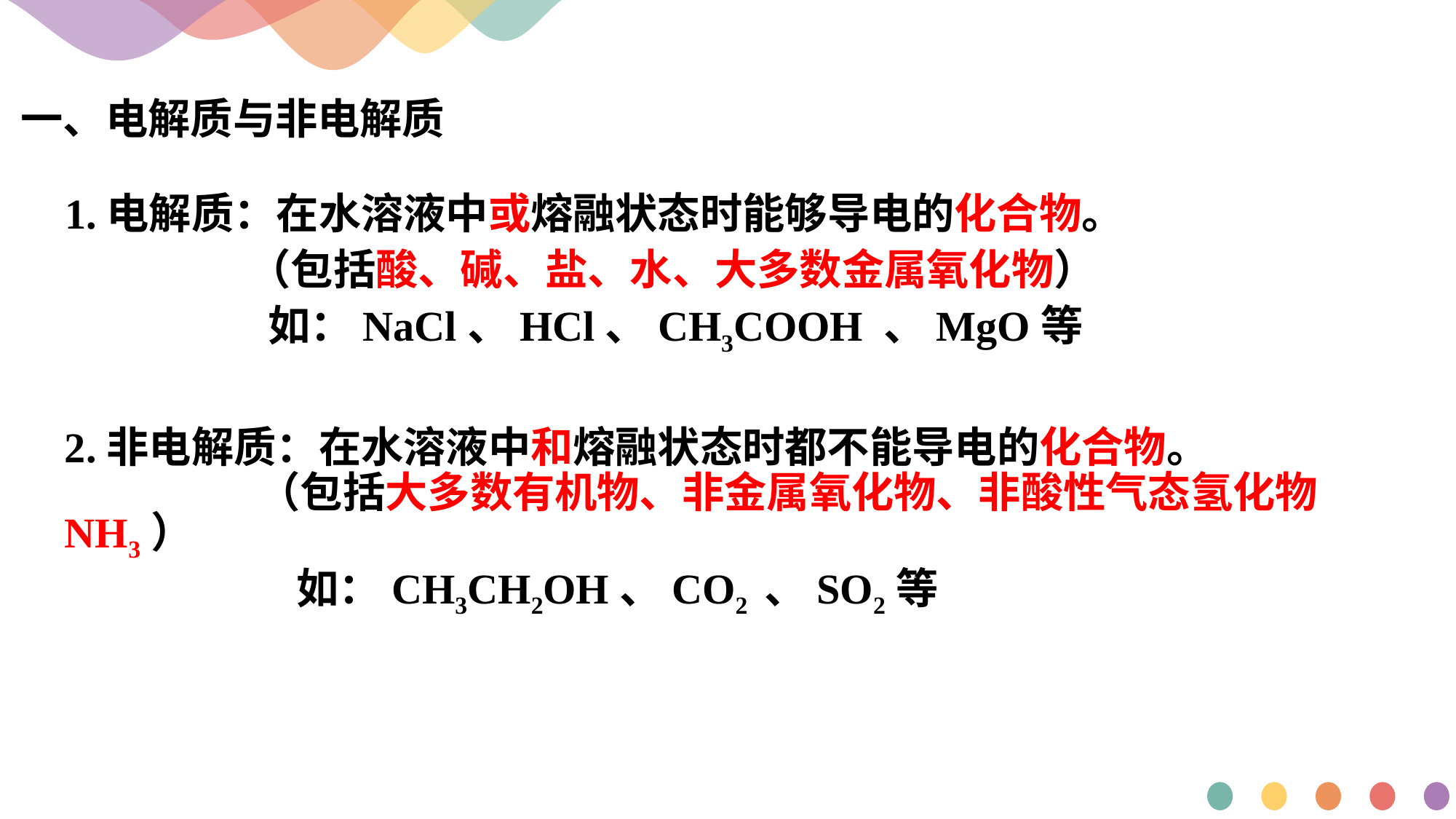

一、电解质与非电解质
1.电解质：在水溶液中或熔融状态时能够导电的化合物。
                  （包括酸、碱、盐、水、大多数金属氧化物）
                    如：NaCl、HCl、CH3COOH 、MgO等

2.非电解质：在水溶液中和熔融状态时都不能导电的化合物。
                   （包括大多数有机物、非金属氧化物、非酸性气态氢化物NH3）
                       如：CH3CH2OH、CO2 、SO2等